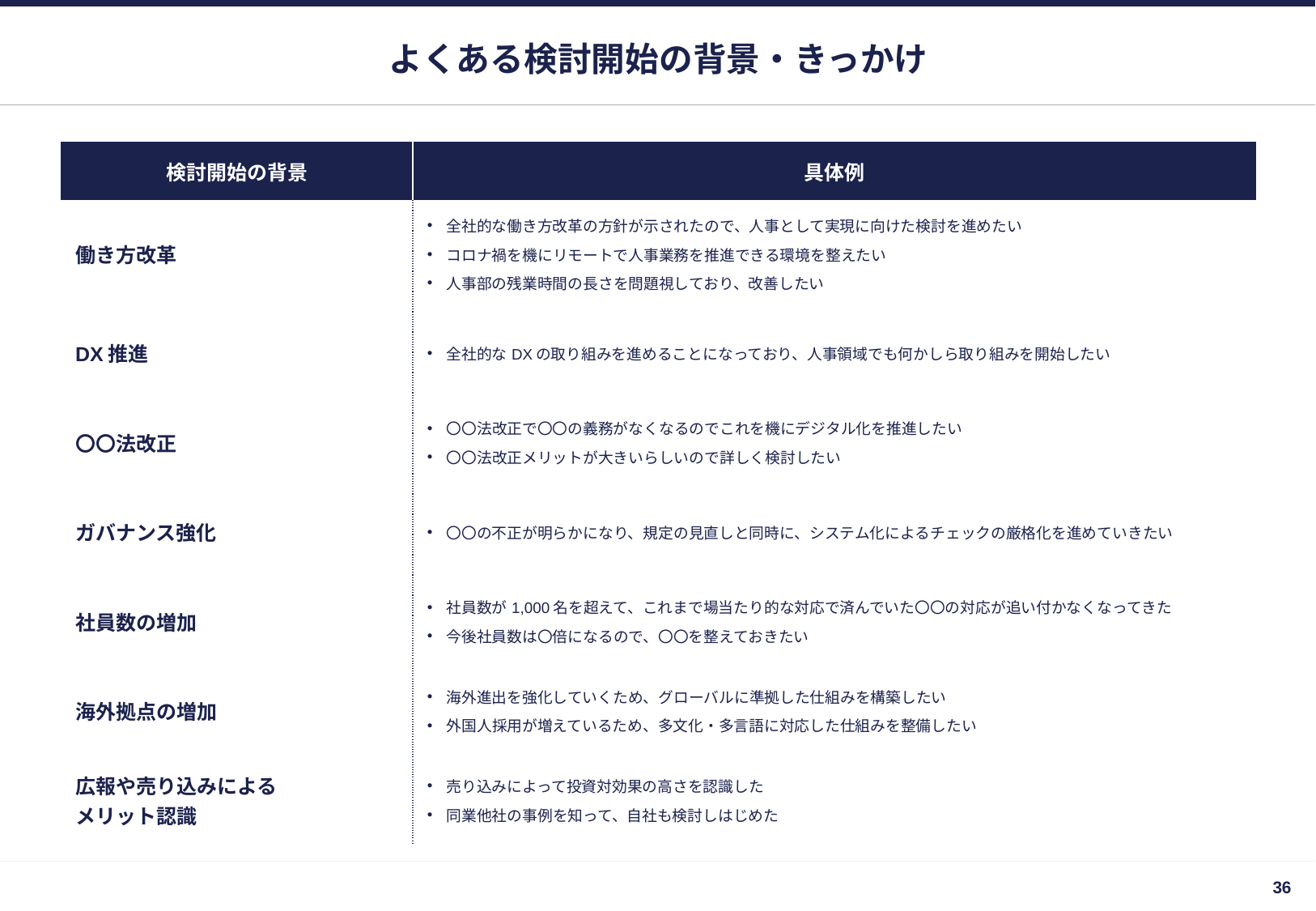

# よくある検討開始の背景・きっかけ
| 検討開始の背景 | 具体例 |
| --- | --- |
| 働き方改革 | 全社的な働き方改革の方針が示されたので、人事として実現に向けた検討を進めたい コロナ禍を機にリモートで人事業務を推進できる環境を整えたい 人事部の残業時間の長さを問題視しており、改善したい |
| DX推進 | 全社的なDXの取り組みを進めることになっており、人事領域でも何かしら取り組みを開始したい |
| 〇〇法改正 | 〇〇法改正で〇〇の義務がなくなるのでこれを機にデジタル化を推進したい 〇〇法改正メリットが大きいらしいので詳しく検討したい |
| ガバナンス強化 | 〇〇の不正が明らかになり、規定の見直しと同時に、システム化によるチェックの厳格化を進めていきたい |
| 社員数の増加 | 社員数が1,000名を超えて、これまで場当たり的な対応で済んでいた〇〇の対応が追い付かなくなってきた 今後社員数は〇倍になるので、〇〇を整えておきたい |
| 海外拠点の増加 | 海外進出を強化していくため、グローバルに準拠した仕組みを構築したい 外国人採用が増えているため、多文化・多言語に対応した仕組みを整備したい |
| 広報や売り込みによる メリット認識 | 売り込みによって投資対効果の高さを認識した 同業他社の事例を知って、自社も検討しはじめた |
36